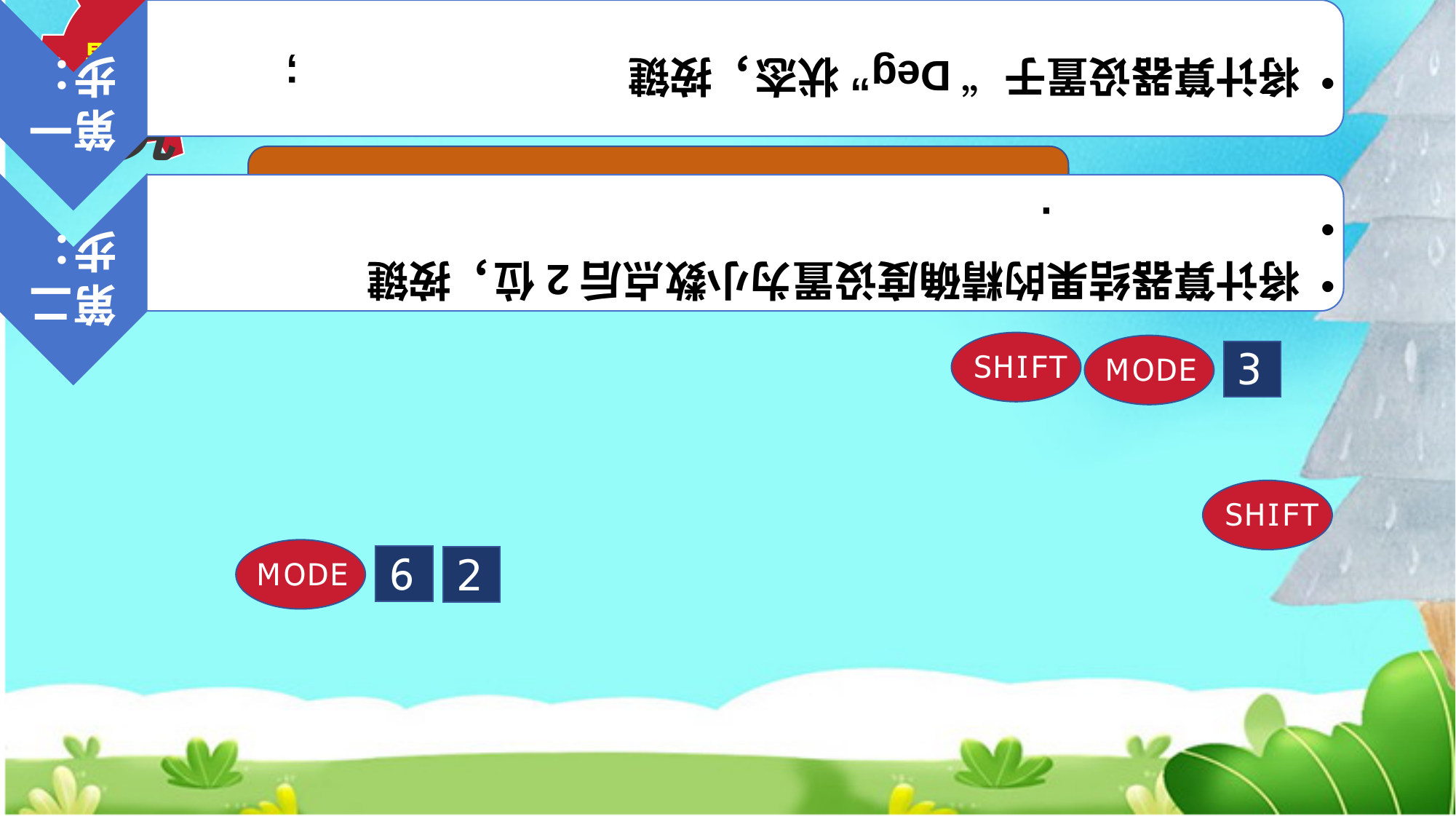

新知探究
题型一
以“度”为单位求三角函数值
第一步：
将计算器设置于“Deg”状态，按键                                 ;
第二步：
将计算器结果的精确度设置为小数点后2位，按键
                     .

SHIFT

MODE
3

SHIFT

MODE
6

2